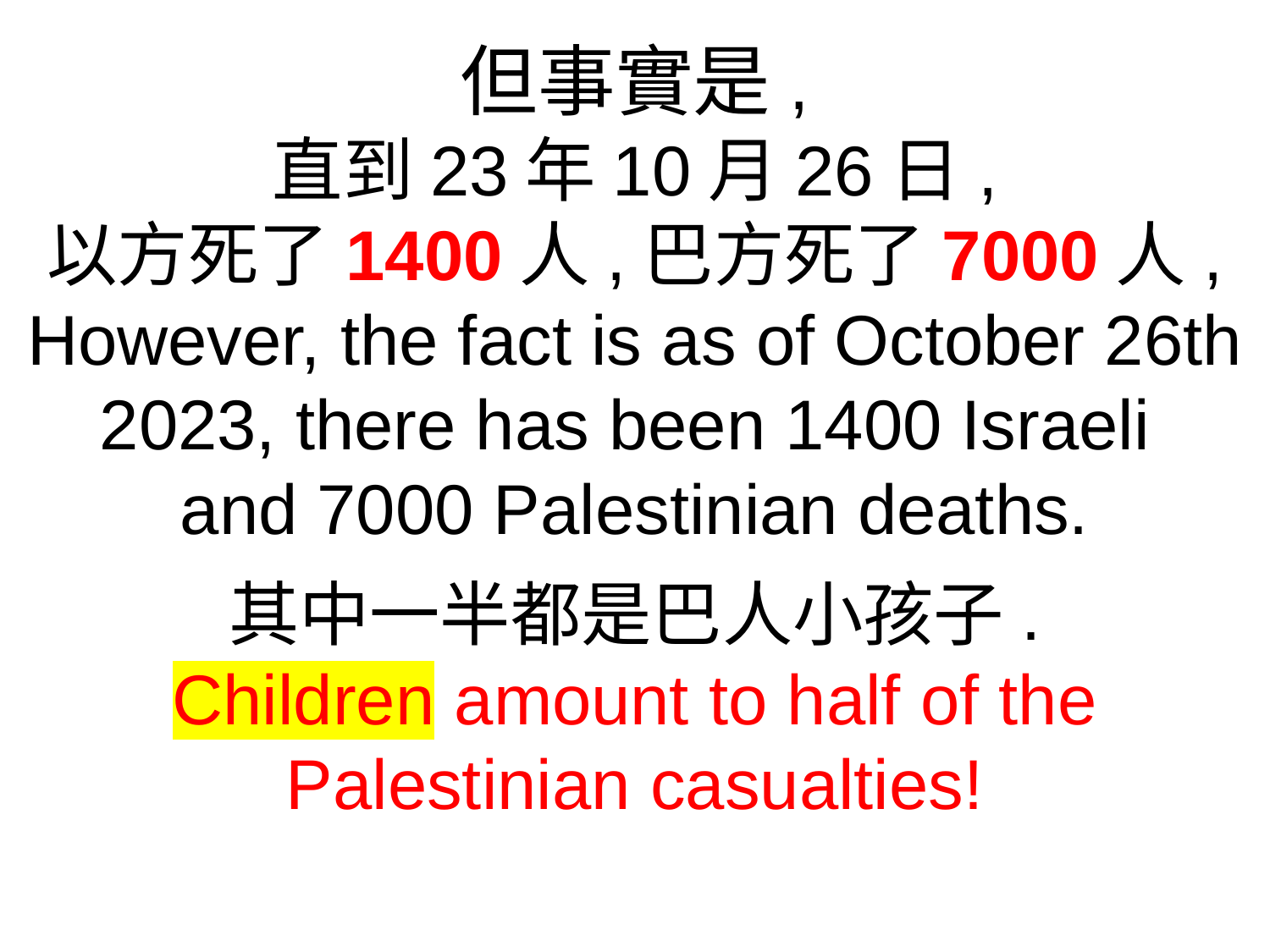

但事實是,
直到23年10月26日,
以方死了1400人,巴方死了7000人,
However, the fact is as of October 26th 2023, there has been 1400 Israeli
and 7000 Palestinian deaths.
其中一半都是巴人小孩子.
Children amount to half of the Palestinian casualties!